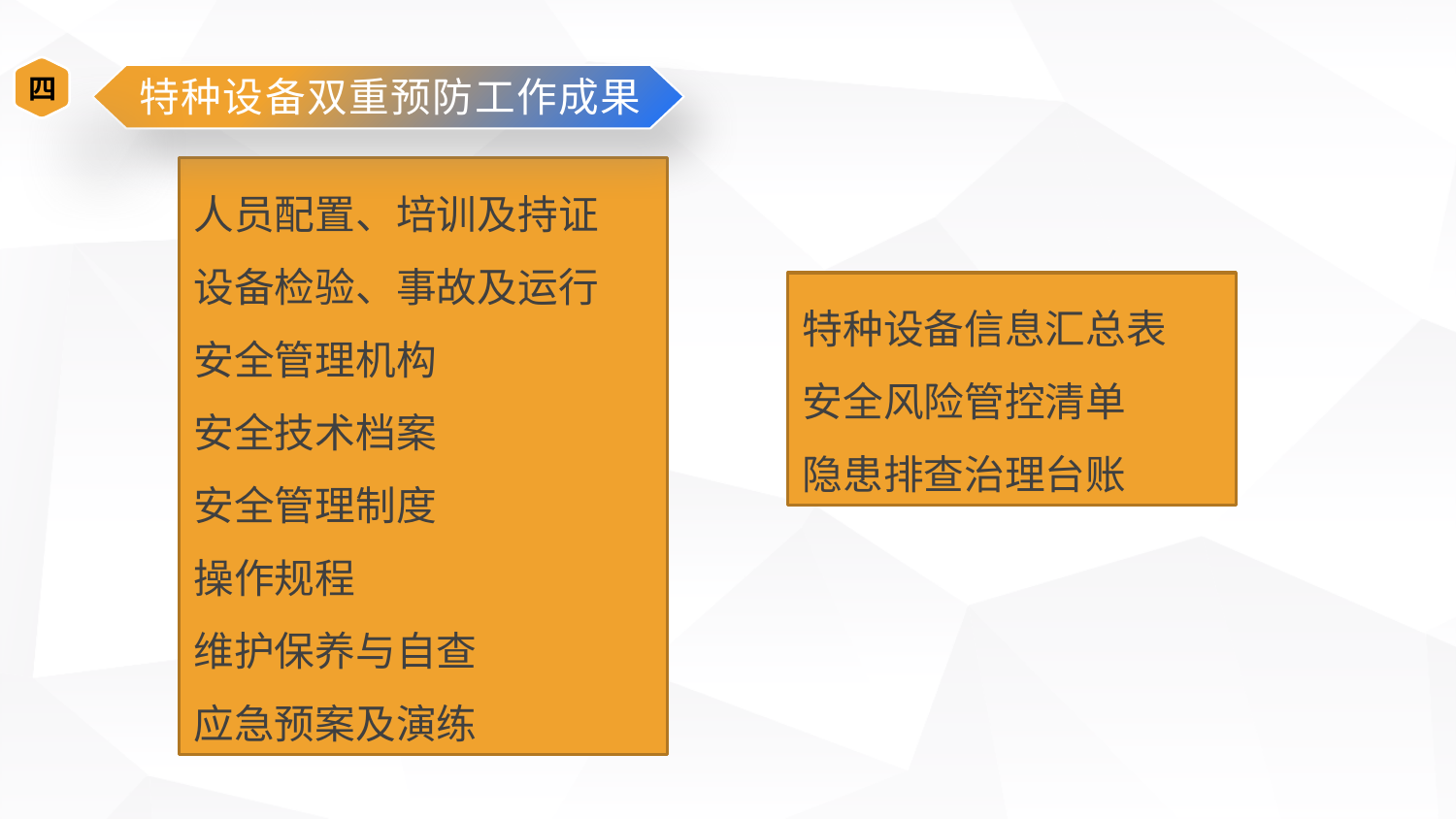

四

特种设备双重预防工作成果
人员配置、培训及持证
设备检验、事故及运行
安全管理机构
安全技术档案
安全管理制度
操作规程
维护保养与自查
应急预案及演练
特种设备信息汇总表
安全风险管控清单
隐患排查治理台账

89